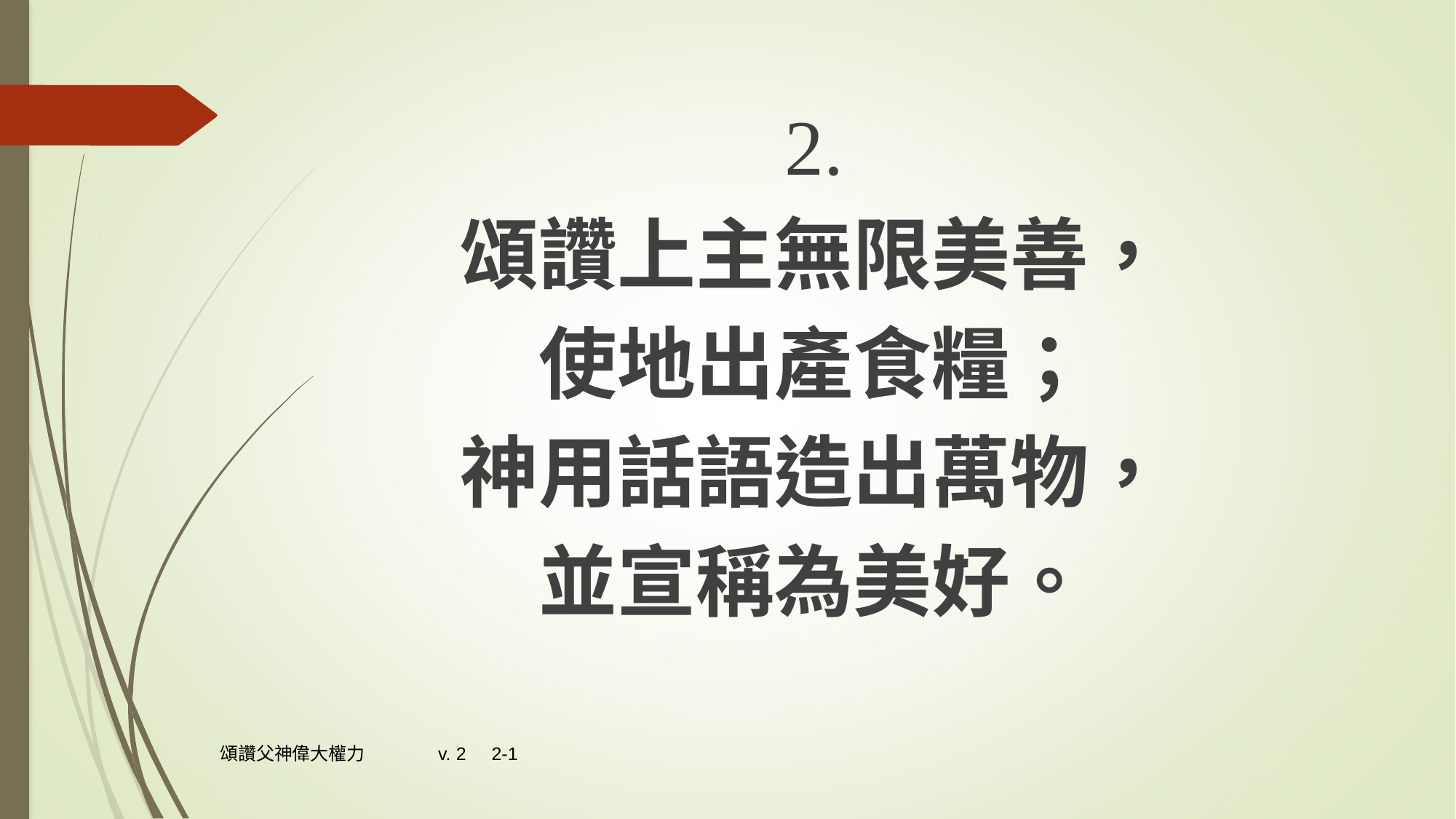

2.
頌讚上主無限美善，
使地出產食糧；
神用話語造出萬物，
並宣稱為美好。
頌讚父神偉大權力	v. 2     2-1